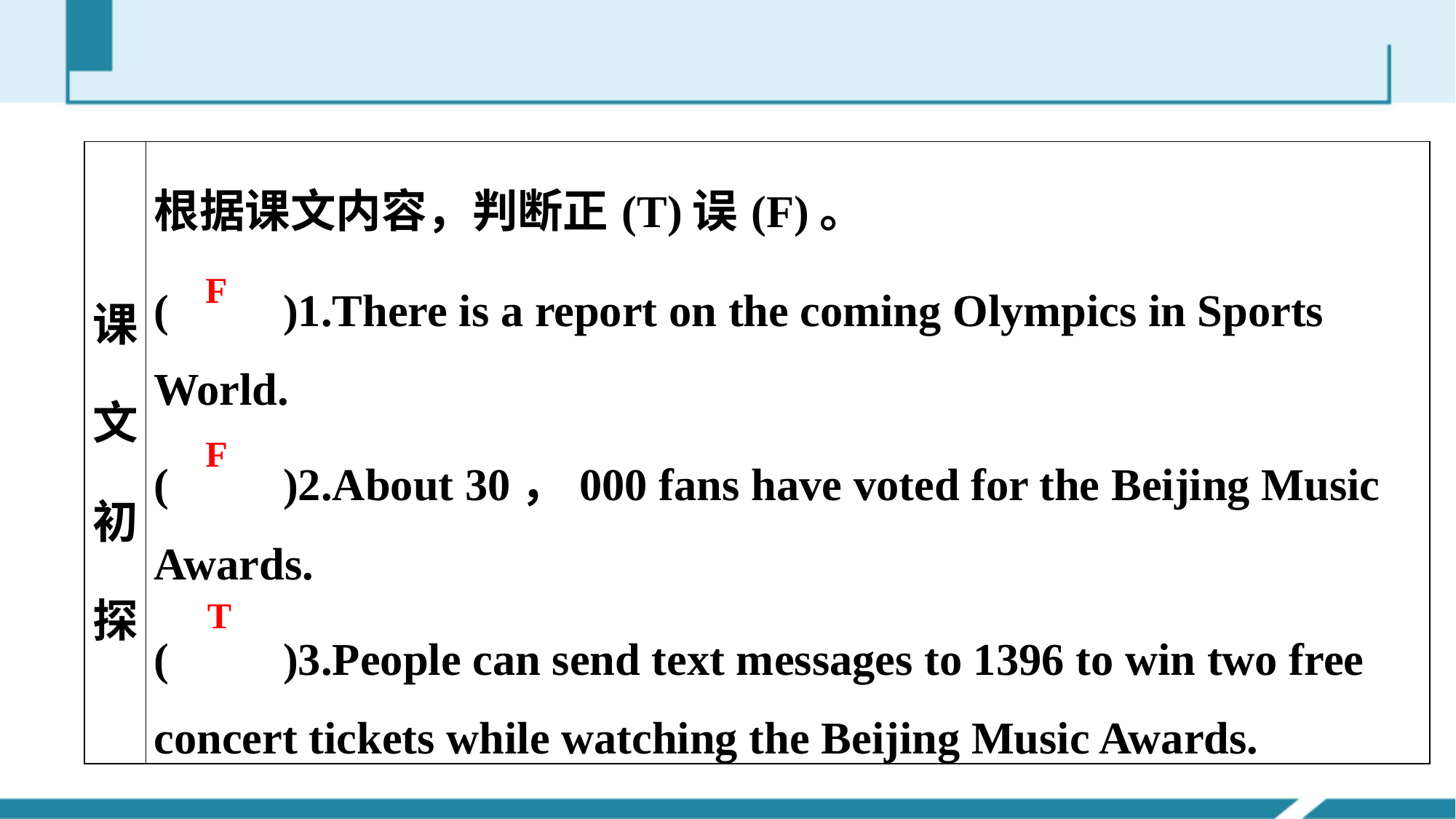

| 课文初探 | 根据课文内容，判断正(T)误(F)。 (　　)1.There is a report on the coming Olympics in Sports World. (　　)2.About 30，000 fans have voted for the Beijing Music Awards. (　　)3.People can send text messages to 1396 to win two free concert tickets while watching the Beijing Music Awards. |
| --- | --- |
F
F
T